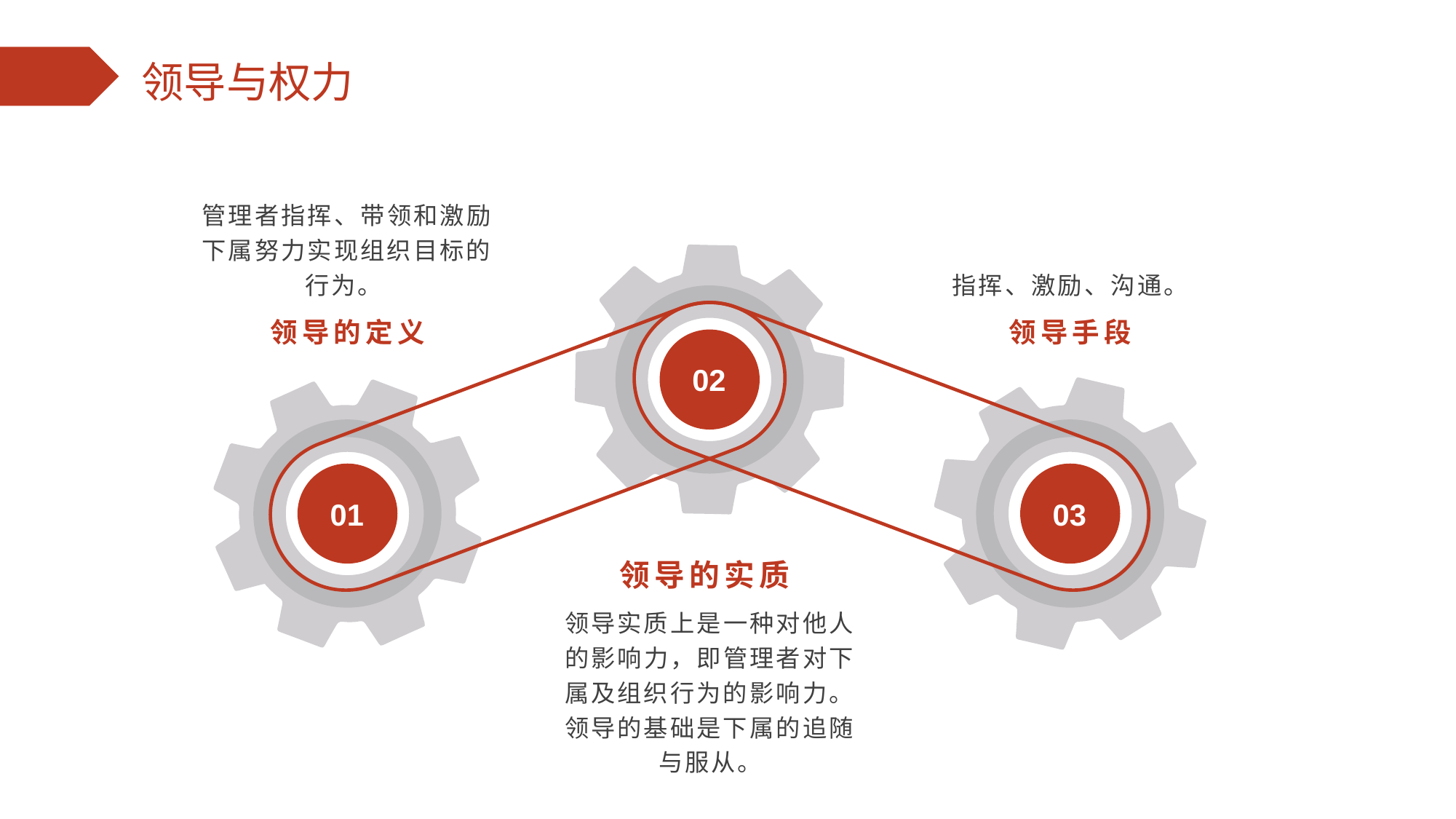

管理者指挥、带领和激励下属努力实现组织目标的行为。
指挥、激励、沟通。

领导的定义
领导手段

02

01
03
领导的实质
领导实质上是一种对他人的影响力，即管理者对下属及组织行为的影响力。领导的基础是下属的追随与服从。